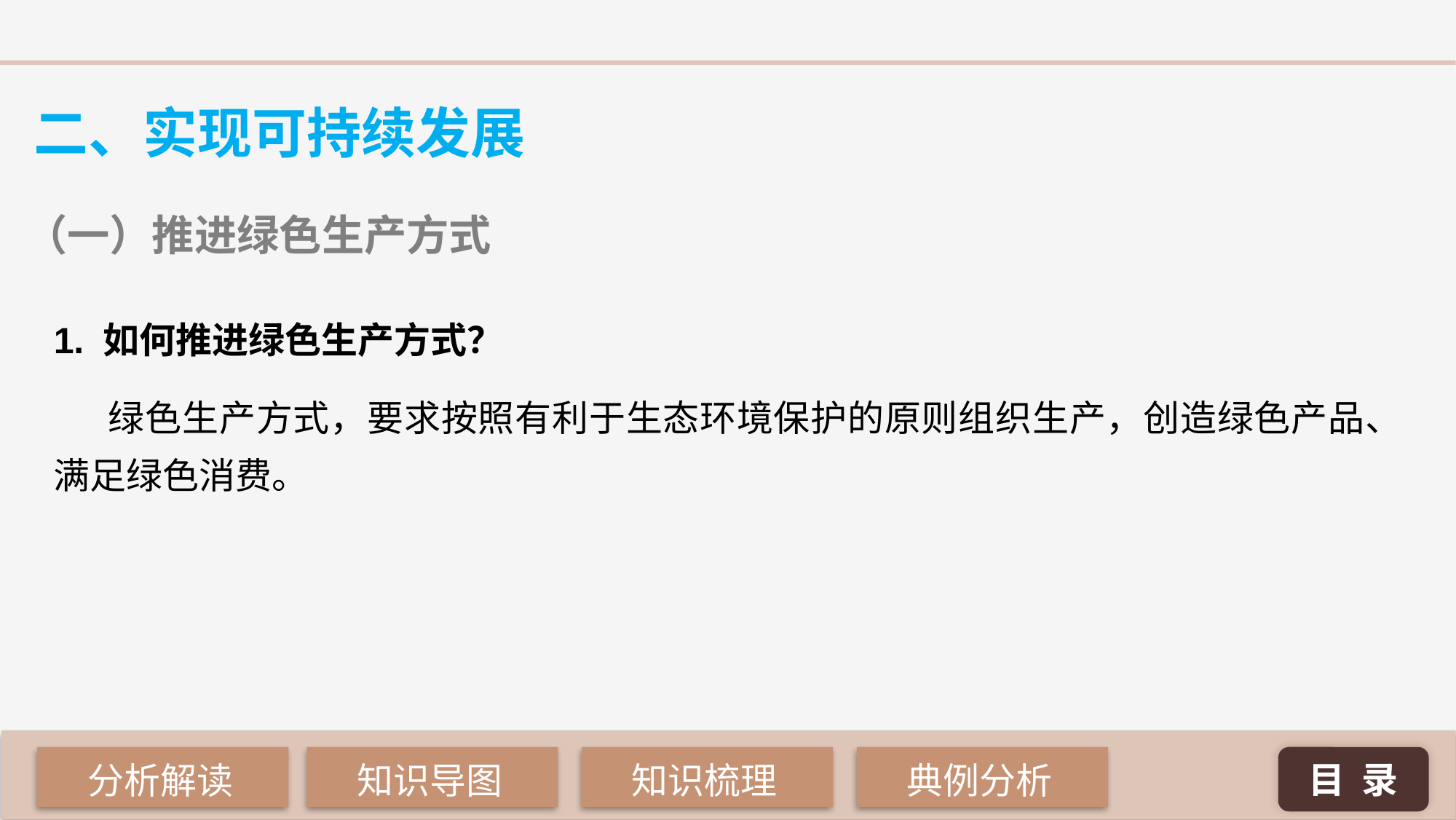

二、实现可持续发展
（一）推进绿色生产方式
1. 如何推进绿色生产方式？
绿色生产方式，要求按照有利于生态环境保护的原则组织生产，创造绿色产品、满足绿色消费。